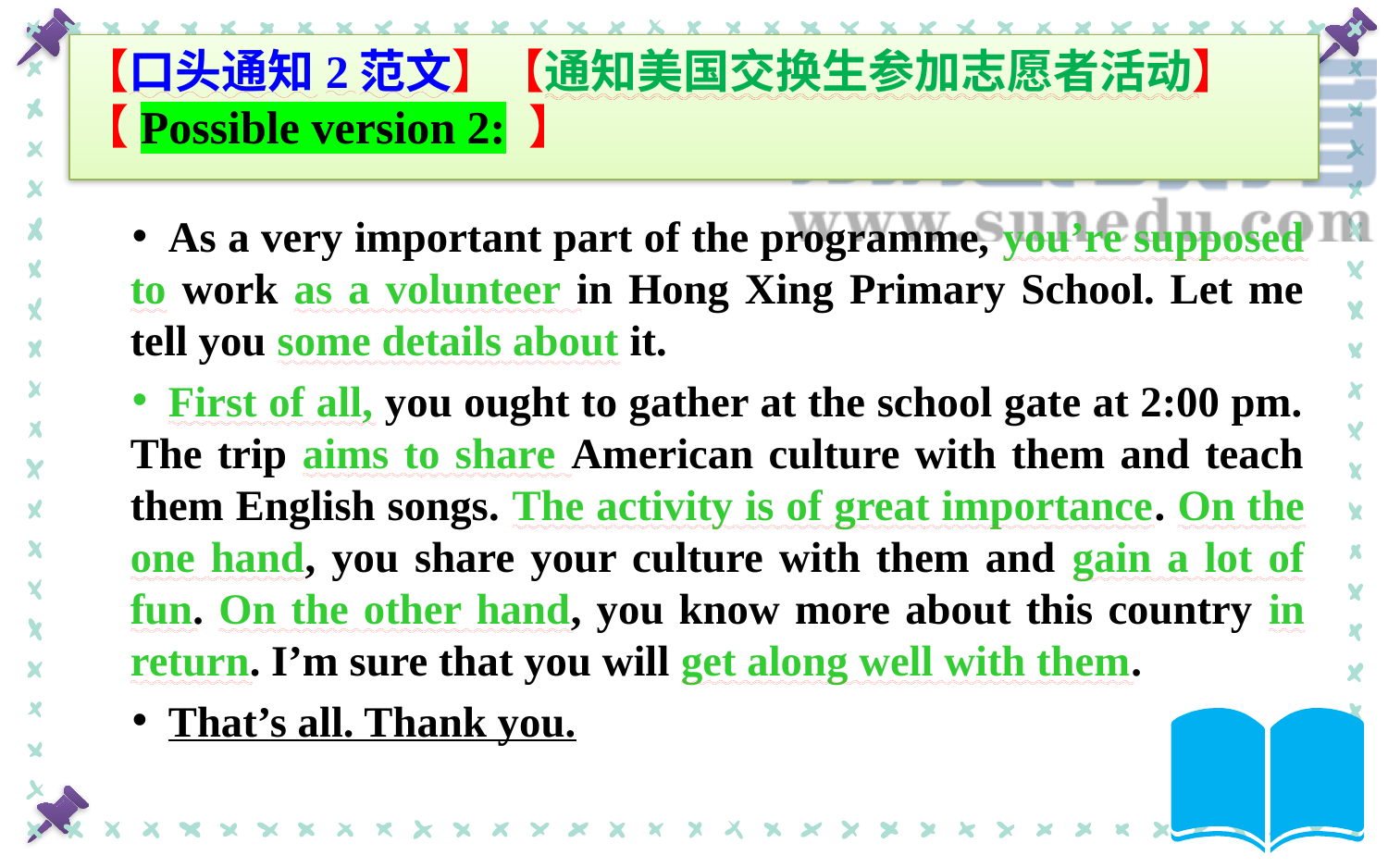

# 【口头通知2范文】【通知美国交换生参加志愿者活动】【Possible version 2: 】
As a very important part of the programme, you’re supposed to work as a volunteer in Hong Xing Primary School. Let me tell you some details about it.
First of all, you ought to gather at the school gate at 2:00 pm. The trip aims to share American culture with them and teach them English songs. The activity is of great importance. On the one hand, you share your culture with them and gain a lot of fun. On the other hand, you know more about this country in return. I’m sure that you will get along well with them.
That’s all. Thank you.